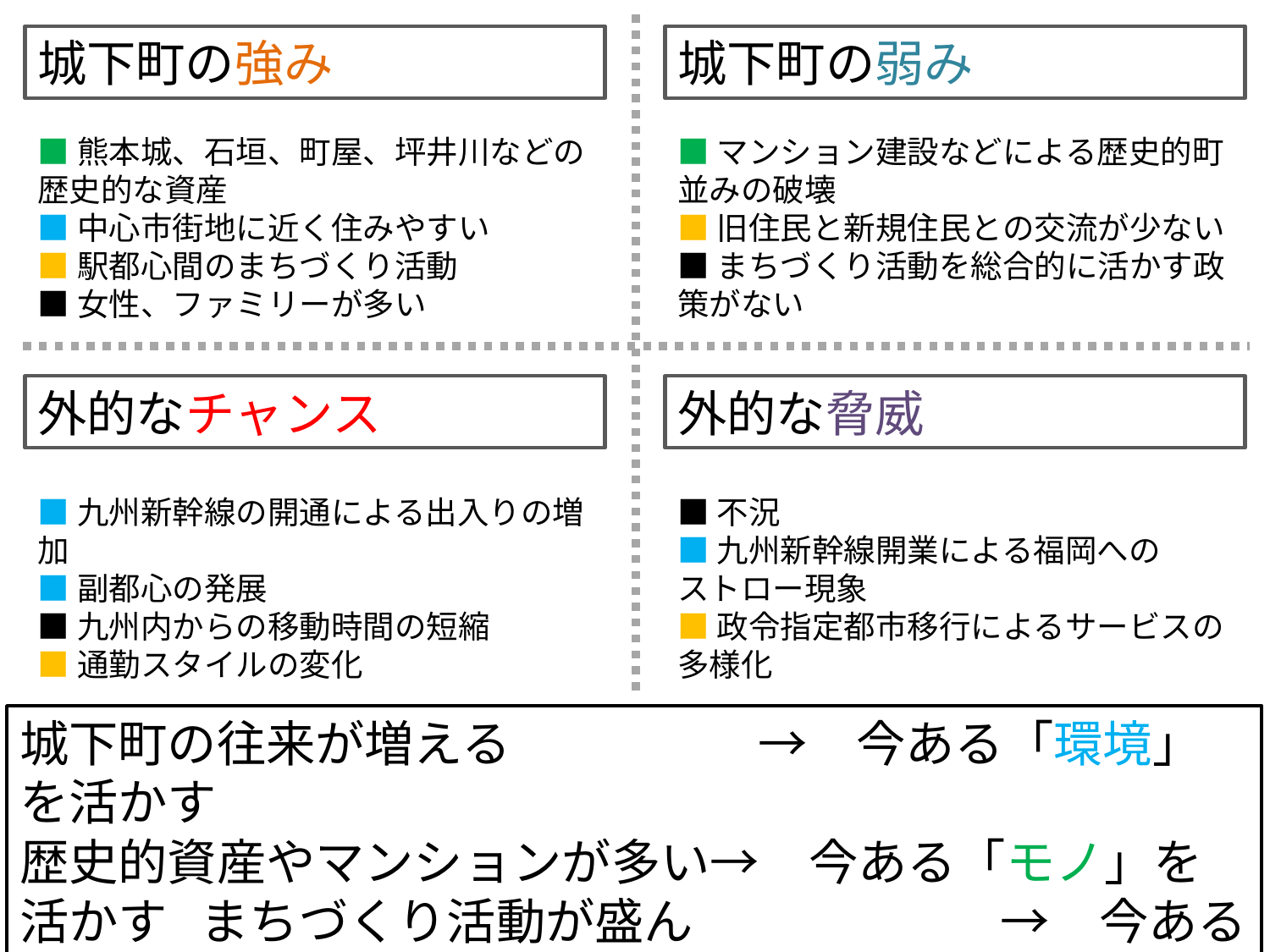

城下町の強み
城下町の弱み
■熊本城、石垣、町屋、坪井川などの歴史的な資産
■中心市街地に近く住みやすい
■駅都心間のまちづくり活動
■女性、ファミリーが多い

■マンション建設などによる歴史的町並みの破壊
■旧住民と新規住民との交流が少ない
■まちづくり活動を総合的に活かす政策がない
外的なチャンス
外的な脅威

■九州新幹線の開通による出入りの増加
■副都心の発展
■九州内からの移動時間の短縮
■通勤スタイルの変化
■不況
■九州新幹線開業による福岡への
ストロー現象
■政令指定都市移行によるサービスの多様化

城下町の往来が増える　　　　　→　今ある「環境」を活かす
歴史的資産やマンションが多い→　今ある「モノ」を活かす   まちづくり活動が盛ん　　　　　　 →　今ある「コト」を活かす